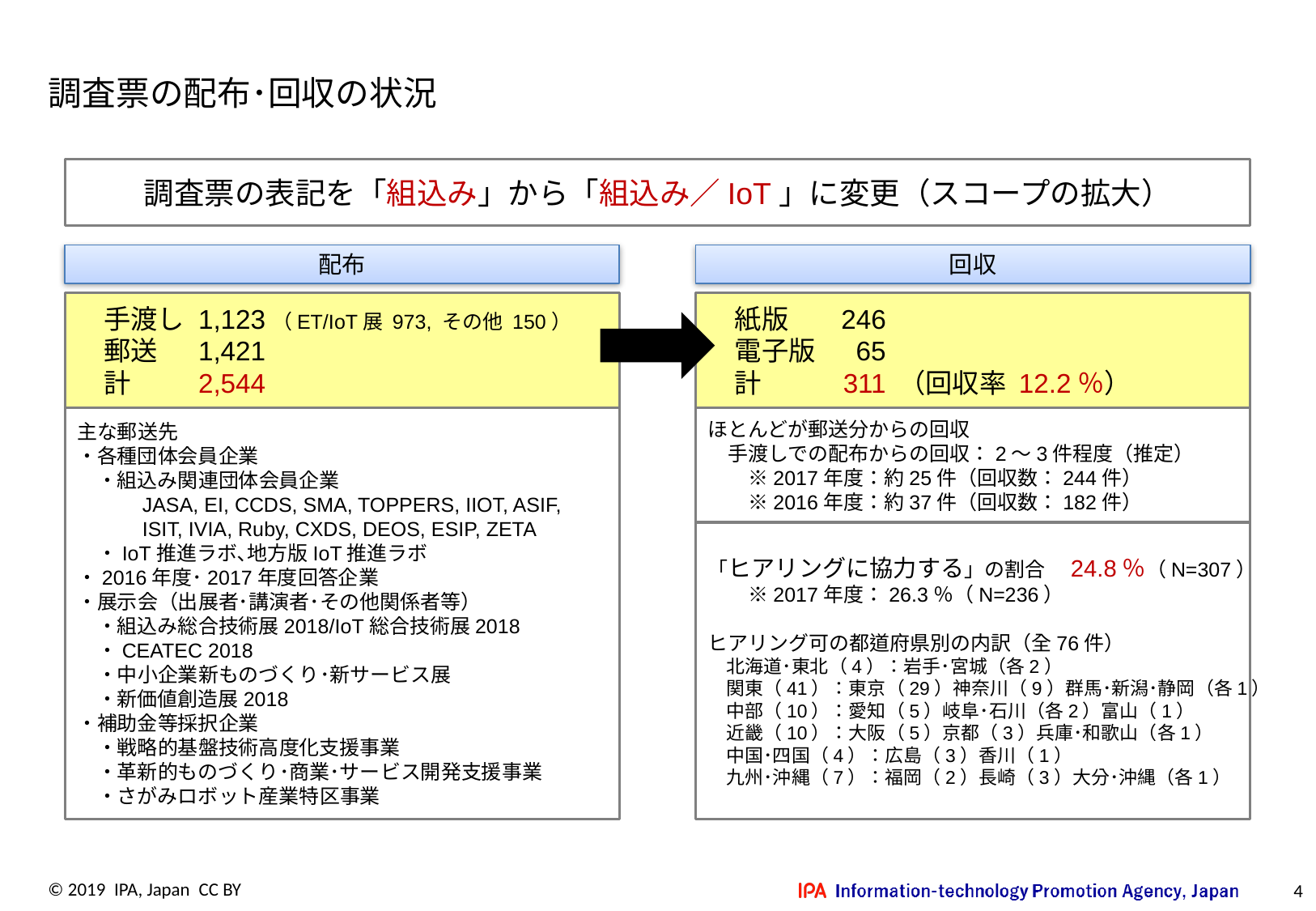

# 調査票の配布･回収の状況
調査票の表記を「組込み」から「組込み／IoT」に変更（スコープの拡大）
配布
回収
　手渡し	1,123（ET/IoT展 973, その他 150）
　郵送	1,421
　計	2,544
　紙版	246
　電子版	65
　計	311	（回収率 12.2％）

ほとんどが郵送分からの回収
　手渡しでの配布からの回収：2～3件程度（推定）
　　※2017年度：約25件（回収数：244件）
　　※2016年度：約37件（回収数：182件）
主な郵送先
・各種団体会員企業
　・組込み関連団体会員企業
　　　JASA, EI, CCDS, SMA, TOPPERS, IIOT, ASIF,
　　　ISIT, IVIA, Ruby, CXDS, DEOS, ESIP, ZETA
　・IoT推進ラボ､地方版IoT推進ラボ
・2016年度･2017年度回答企業
・展示会（出展者･講演者･その他関係者等）
　・組込み総合技術展2018/IoT総合技術展2018
　・CEATEC 2018
　・中小企業新ものづくり･新サービス展
　・新価値創造展2018
・補助金等採択企業
　・戦略的基盤技術高度化支援事業
　・革新的ものづくり･商業･サービス開発支援事業
　・さがみロボット産業特区事業
「ヒアリングに協力する」の割合　24.8％（N=307）
　　※2017年度：26.3％（N=236）

ヒアリング可の都道府県別の内訳（全76件）
　北海道･東北（4）：岩手･宮城（各2）
　関東（41）：東京（29）神奈川（9）群馬･新潟･静岡（各1）
　中部（10）：愛知（5）岐阜･石川（各2）富山（1）
　近畿（10）：大阪（5）京都（3）兵庫･和歌山（各1）
　中国･四国（4）：広島（3）香川（1）
　九州･沖縄（7）：福岡（2）長崎（3）大分･沖縄（各1）